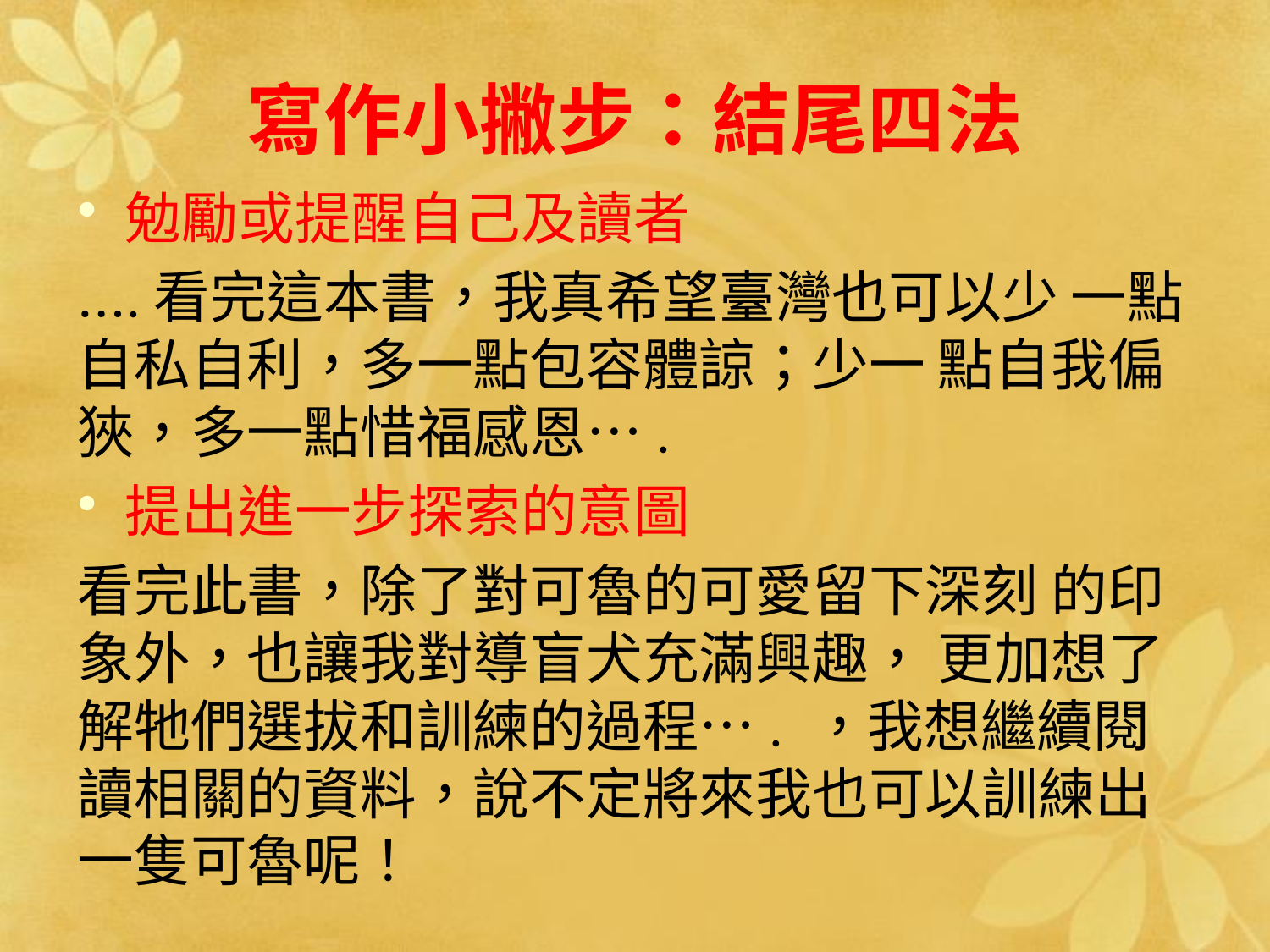

# 寫作小撇步：結尾四法
勉勵或提醒自己及讀者
….看完這本書，我真希望臺灣也可以少 一點自私自利，多一點包容體諒；少一 點自我偏狹，多一點惜福感恩….
提出進一步探索的意圖
看完此書，除了對可魯的可愛留下深刻 的印象外，也讓我對導盲犬充滿興趣， 更加想了解牠們選拔和訓練的過程…. ，我想繼續閱讀相關的資料，說不定將來我也可以訓練出一隻可魯呢！